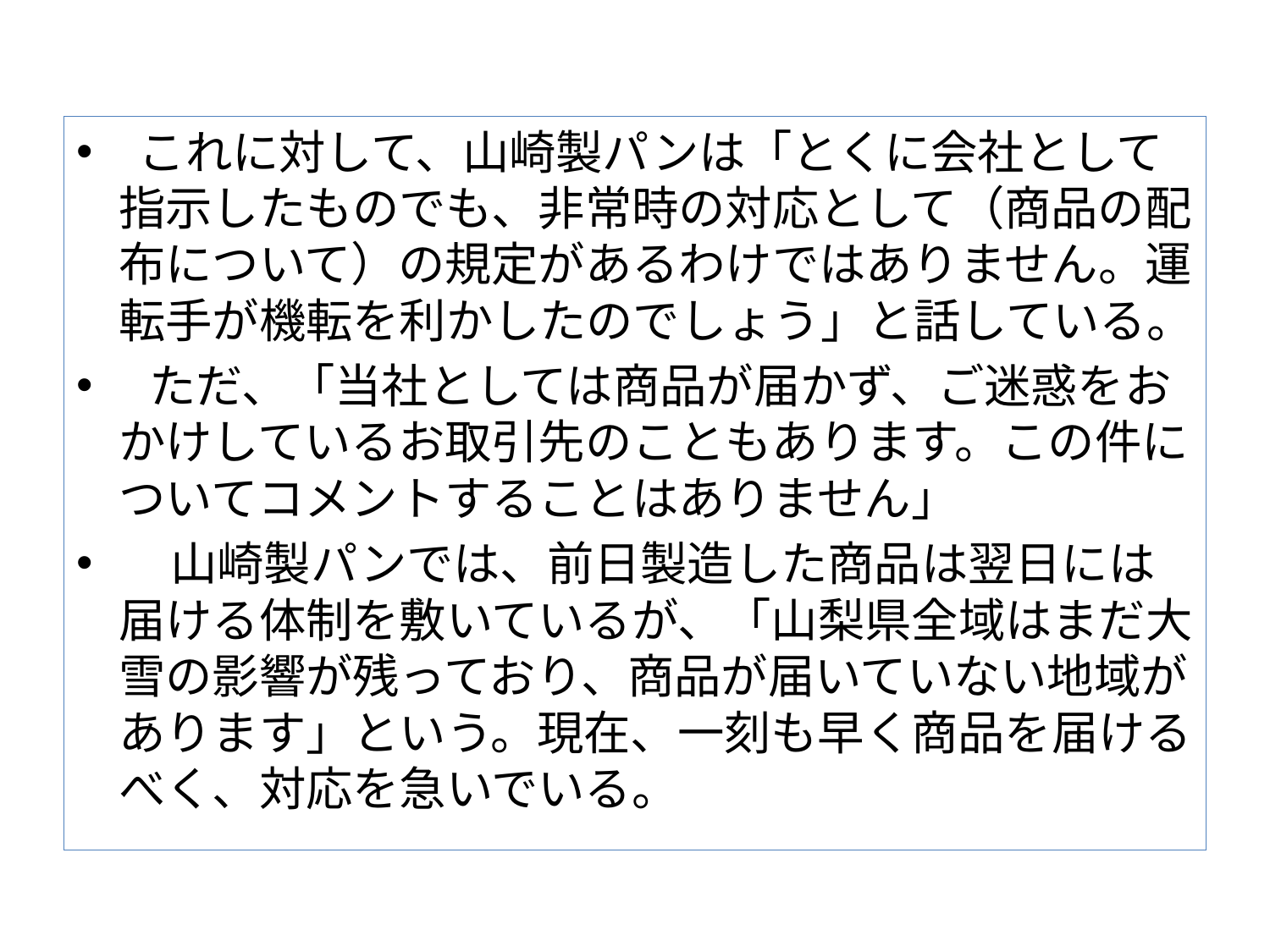

これに対して、山崎製パンは「とくに会社として指示したものでも、非常時の対応として（商品の配布について）の規定があるわけではありません。運転手が機転を利かしたのでしょう」と話している。
  ただ、「当社としては商品が届かず、ご迷惑をおかけしているお取引先のこともあります。この件についてコメントすることはありません」
    山崎製パンでは、前日製造した商品は翌日には届ける体制を敷いているが、「山梨県全域はまだ大雪の影響が残っており、商品が届いていない地域があります」という。現在、一刻も早く商品を届けるべく、対応を急いでいる。